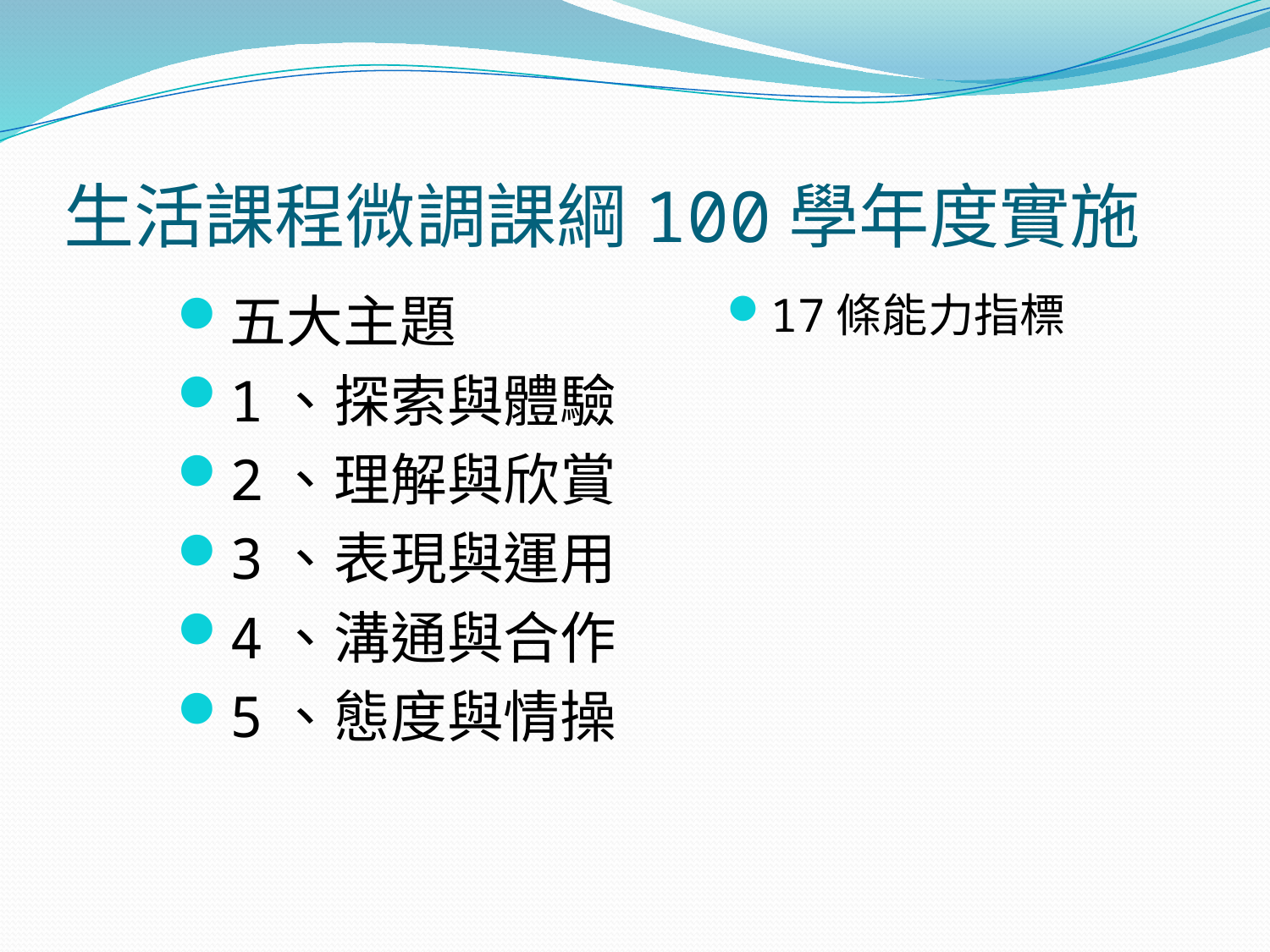

# 生活課程微調課綱100學年度實施
五大主題
1、探索與體驗
2、理解與欣賞
3、表現與運用
4、溝通與合作
5、態度與情操
17條能力指標